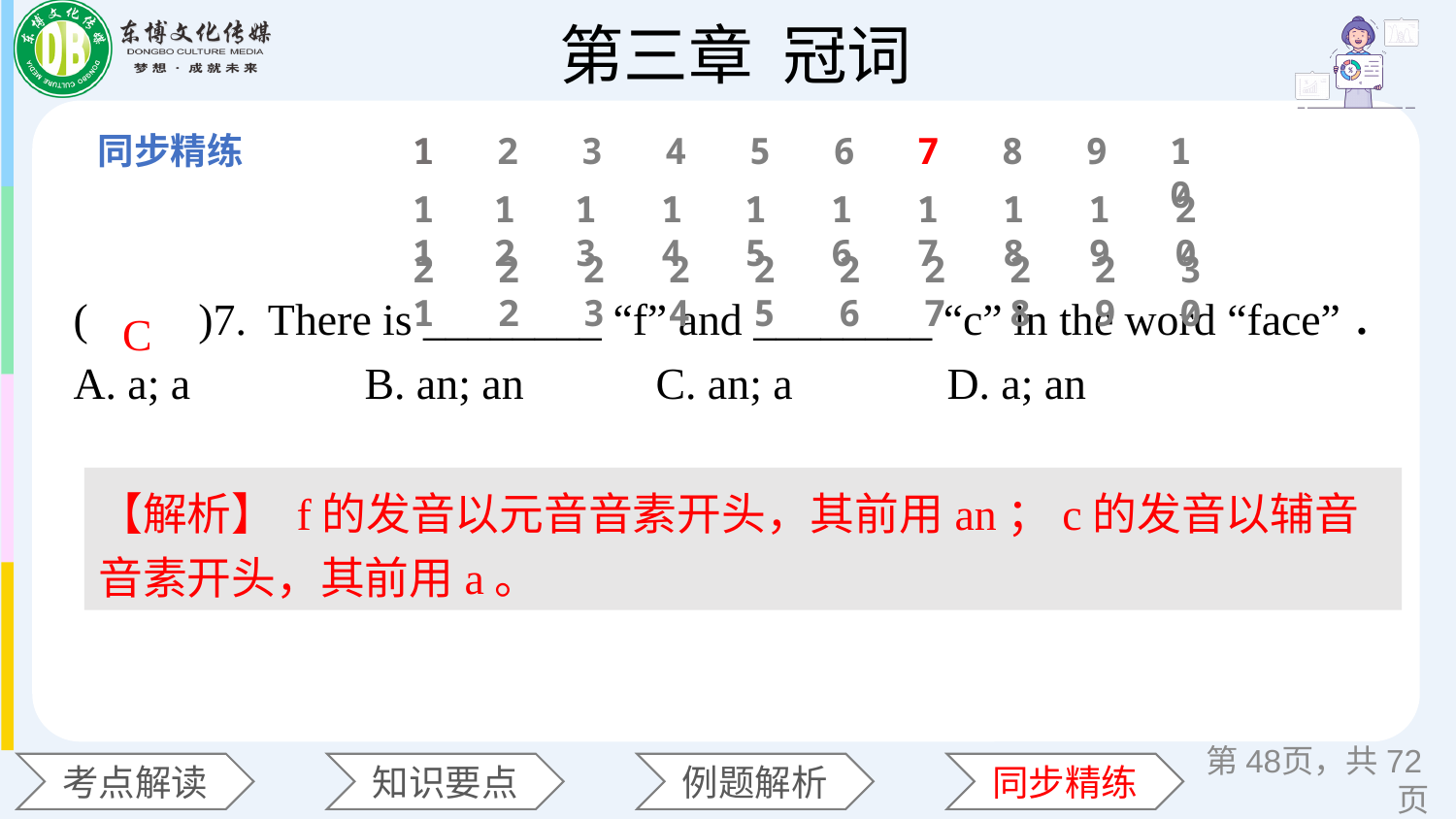

1
2
3
4
5
6
7
8
9
10
11
12
13
14
15
16
17
18
19
20

(　　)7.  There is ________ “f” and ________ “c” in the word “face”．
A. a; a    	B. an; an    	C. an; a    	D. a; an
21
22
23
24
25
26
27
28
29
30
C
【解析】 f的发音以元音音素开头，其前用an；c的发音以辅音音素开头，其前用a。
第48页，共72页